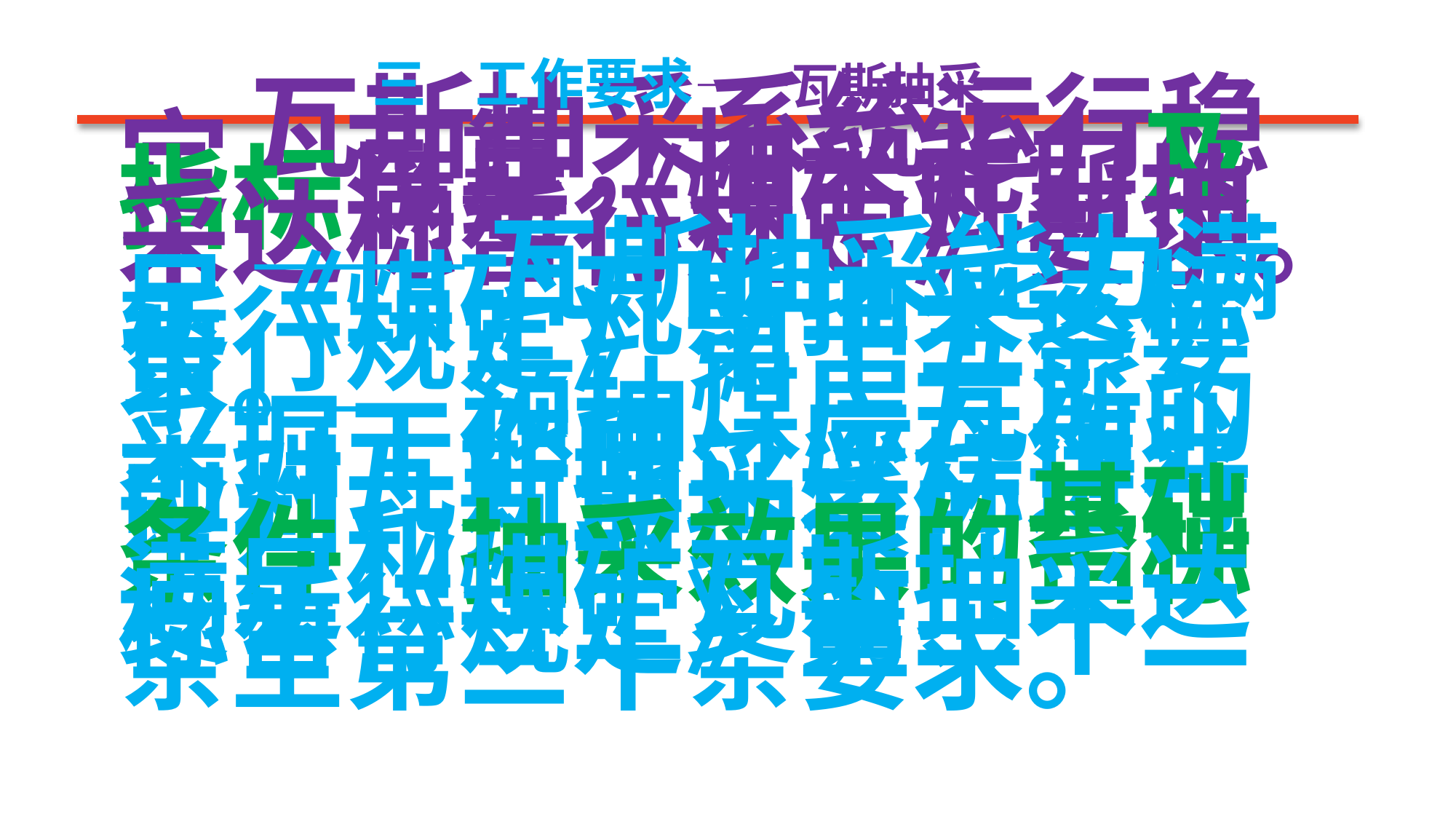

三    工作要求——瓦斯抽采
      瓦斯抽采系统运行稳定、可靠，抽采能力及指标满足《煤矿瓦斯抽采达标暂行规定》要求。
     ——瓦斯抽采能力满足《煤矿瓦斯抽采达标暂行规定》第十五条要求。
    ——预抽煤层瓦斯的采掘工作面，应在作业前对瓦斯抽采达标进行评判，瓦斯抽采的基础条件和抽采效果的指标满足《煤矿瓦斯抽采达标暂行规定》第二十二条至第三十条要求。